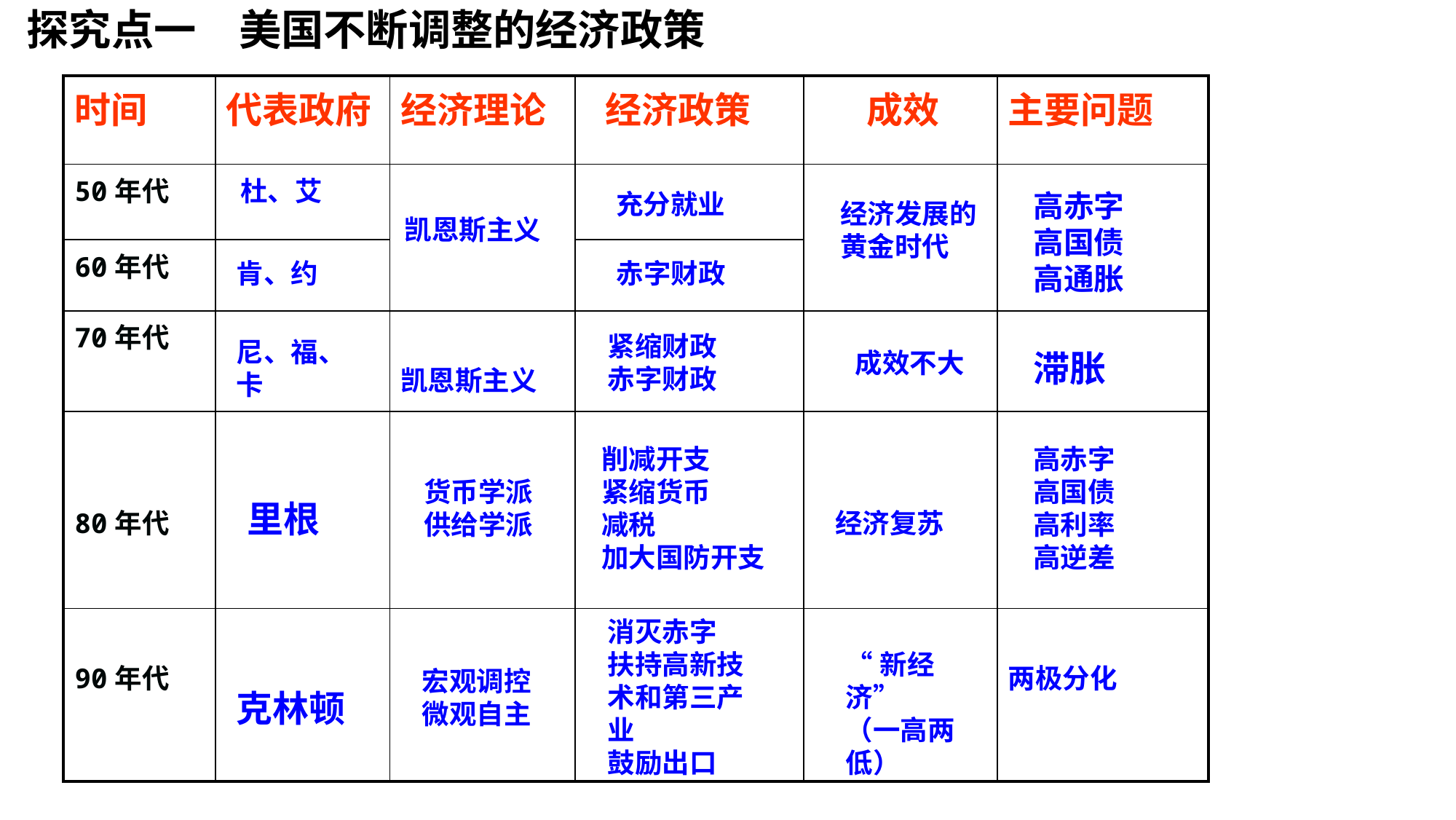

探究点一　美国不断调整的经济政策

| 时间 | 代表政府 | 经济理论 | 经济政策 | 成效 | 主要问题 |
| --- | --- | --- | --- | --- | --- |
| 50年代 | 杜、艾 |  |  |  |  |
| 60年代 |  |  |  |  |  |
| 70年代 |  | 凯恩斯主义 |  |  |  |
| 80年代 |  |  |  | 经济复苏 |  |
| 90年代 |  |  |  |  | 两极分化 |
充分就业
高赤字
高国债
高通胀
经济发展的黄金时代
凯恩斯主义
肯、约
赤字财政
紧缩财政
赤字财政
尼、福、卡
成效不大
滞胀
削减开支
紧缩货币
减税
加大国防开支
高赤字
高国债
高利率
高逆差
货币学派
供给学派
里根
消灭赤字
扶持高新技术和第三产业
鼓励出口
“新经济”
（一高两低）
宏观调控
微观自主
克林顿